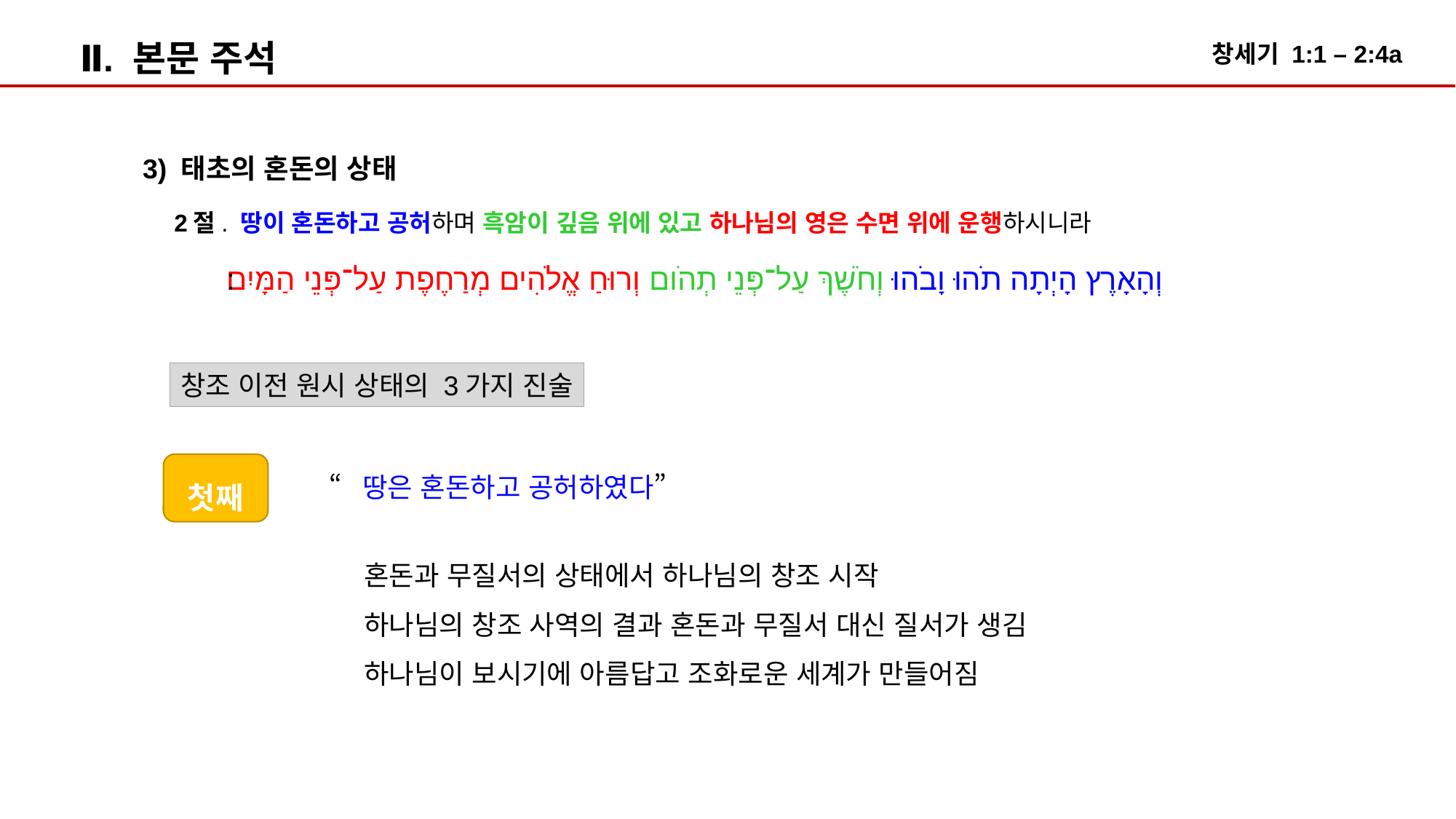

Ⅱ. 본문 주석
3) 태초의 혼돈의 상태
2절. 땅이 혼돈하고 공허하며 흑암이 깊음 위에 있고 하나님의 영은 수면 위에 운행하시니라
וְהָאָרֶץ הָיְתָה תֹהוּ וָבֹהוּ וְחֹשֶׁךְ עַל־פְּנֵי תְהֹום וְרוּחַ אֱלֹהִים מְרַחֶפֶת עַל־פְּנֵי הַמָּיִם׃
창조 이전 원시 상태의 3가지 진술
첫째
“땅은 혼돈하고 공허하였다”
혼돈과 무질서의 상태에서 하나님의 창조 시작
하나님의 창조 사역의 결과 혼돈과 무질서 대신 질서가 생김
하나님이 보시기에 아름답고 조화로운 세계가 만들어짐